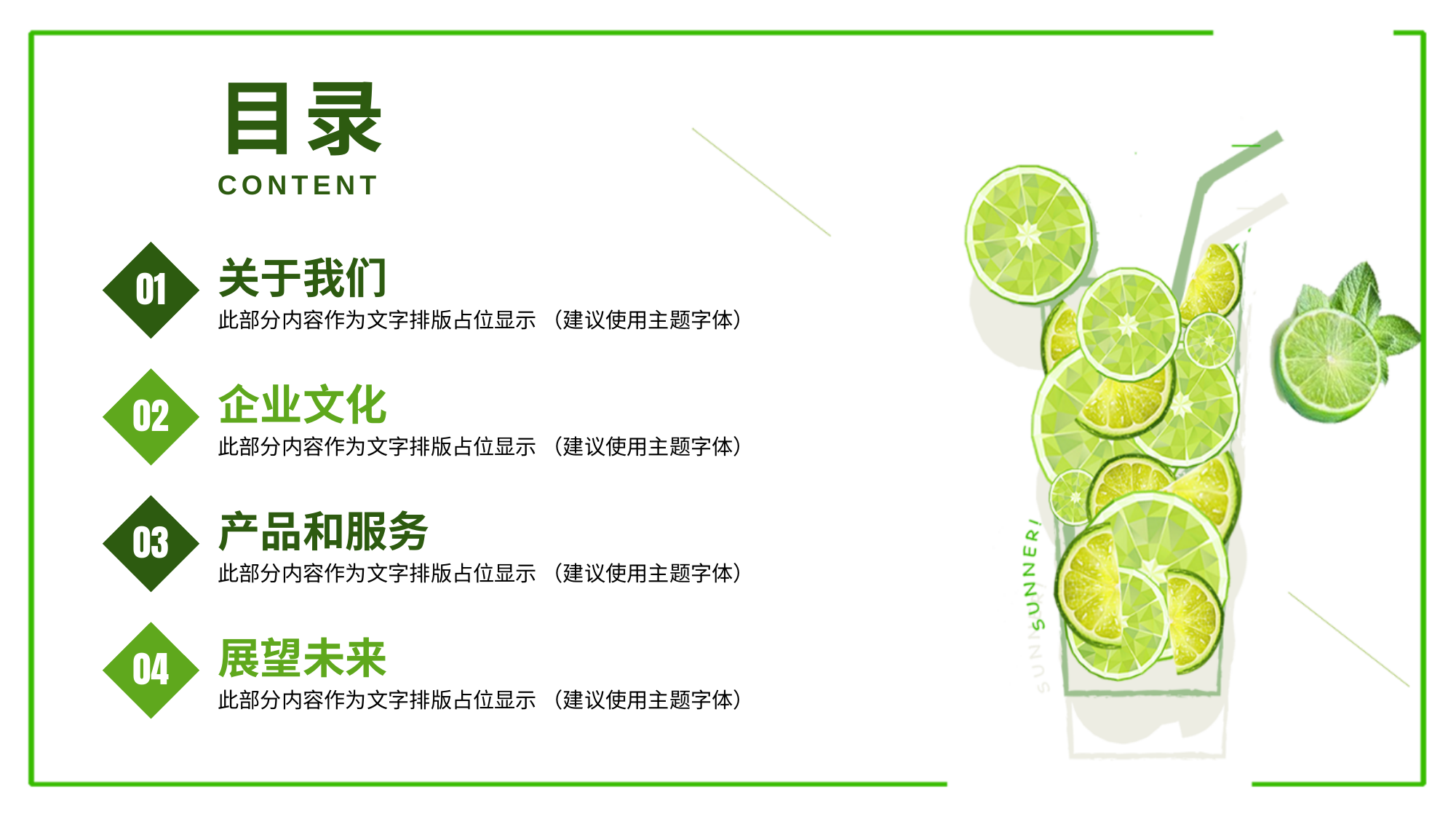

目录
CONTENT
01
关于我们
此部分内容作为文字排版占位显示 （建议使用主题字体）
02
企业文化
此部分内容作为文字排版占位显示 （建议使用主题字体）
03
产品和服务
此部分内容作为文字排版占位显示 （建议使用主题字体）
04
展望未来
此部分内容作为文字排版占位显示 （建议使用主题字体）